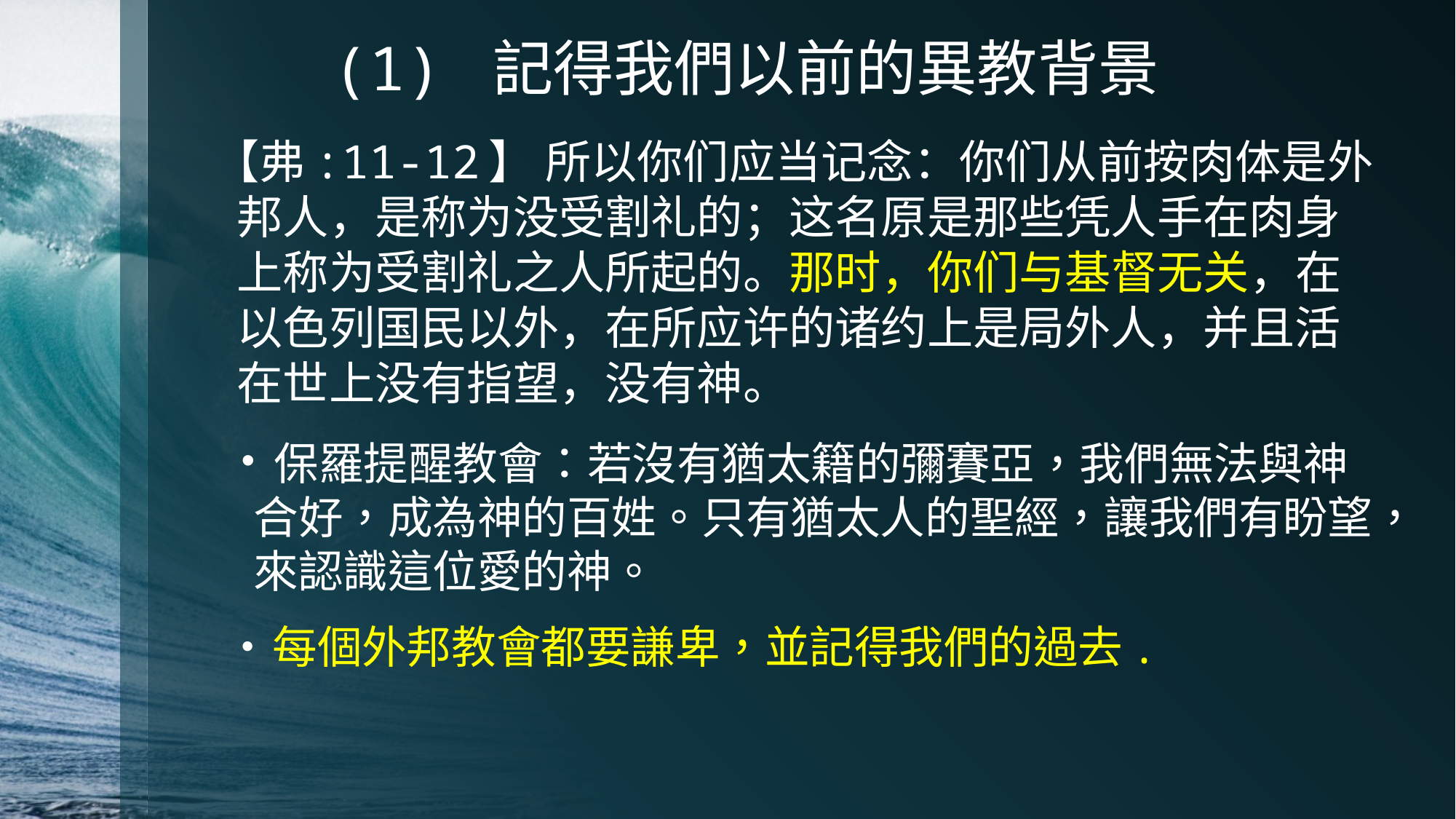

# (1) 記得我們以前的異教背景
  【弗:11-12】 所以你们应当记念：你们从前按肉体是外邦人，是称为没受割礼的；这名原是那些凭人手在肉身上称为受割礼之人所起的。那时，你们与基督无关，在以色列国民以外，在所应许的诸约上是局外人，并且活在世上没有指望，没有神。
 保羅提醒教會：若沒有猶太籍的彌賽亞，我們無法與神合好，成為神的百姓。只有猶太人的聖經，讓我們有盼望，來認識這位愛的神。
 每個外邦教會都要謙卑，並記得我們的過去.